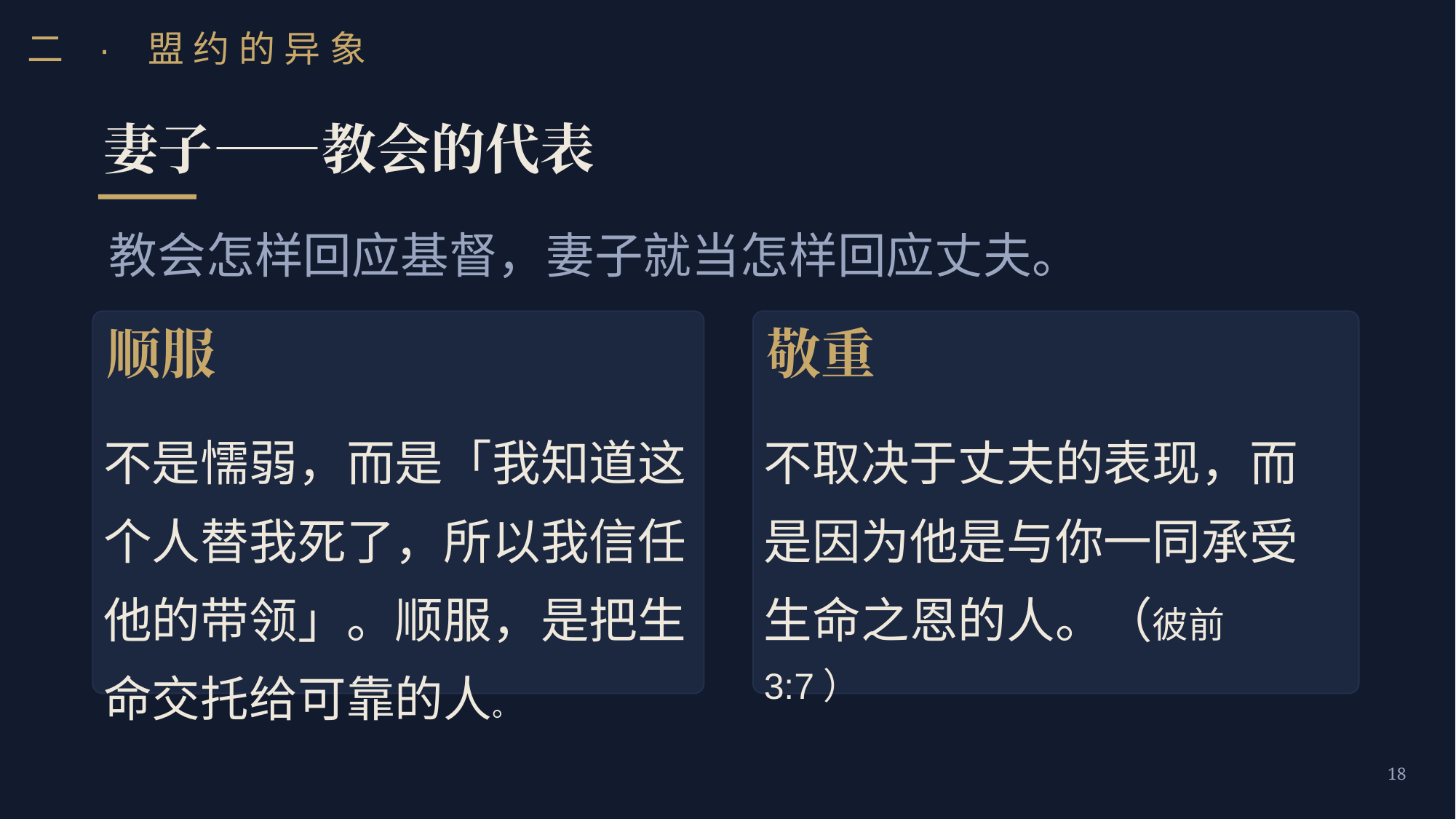

二 · 盟约的异象
妻子——教会的代表

教会怎样回应基督，妻子就当怎样回应丈夫。
顺服

敬重

不是懦弱，而是「我知道这个人替我死了，所以我信任他的带领」。顺服，是把生命交托给可靠的人。
不取决于丈夫的表现，而是因为他是与你一同承受生命之恩的人。（彼前 3:7）
18